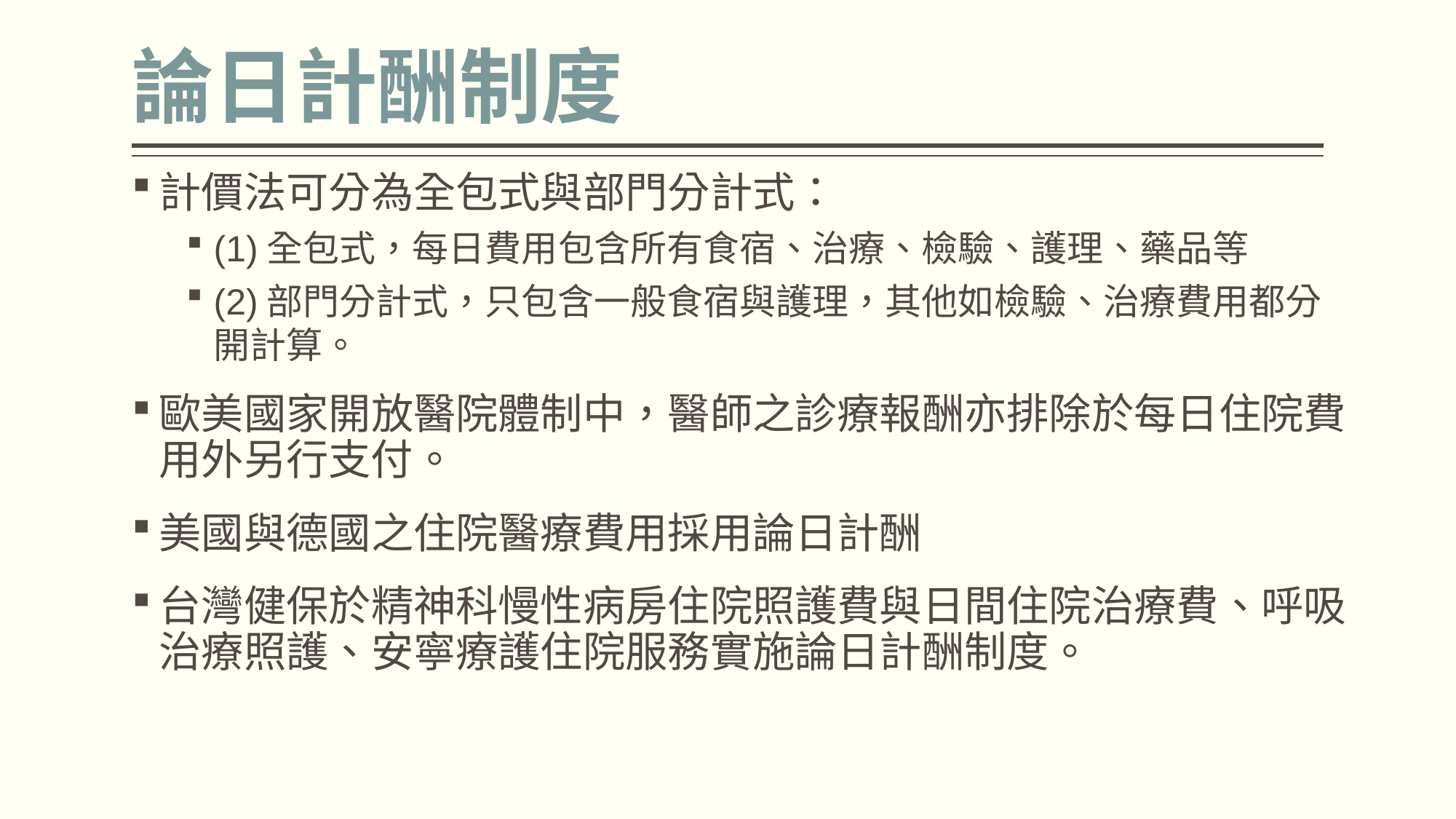

# 論日計酬制度
計價法可分為全包式與部門分計式：
(1)全包式，每日費用包含所有食宿、治療、檢驗、護理、藥品等
(2)部門分計式，只包含一般食宿與護理，其他如檢驗、治療費用都分開計算。
歐美國家開放醫院體制中，醫師之診療報酬亦排除於每日住院費用外另行支付。
美國與德國之住院醫療費用採用論日計酬
台灣健保於精神科慢性病房住院照護費與日間住院治療費、呼吸治療照護、安寧療護住院服務實施論日計酬制度。